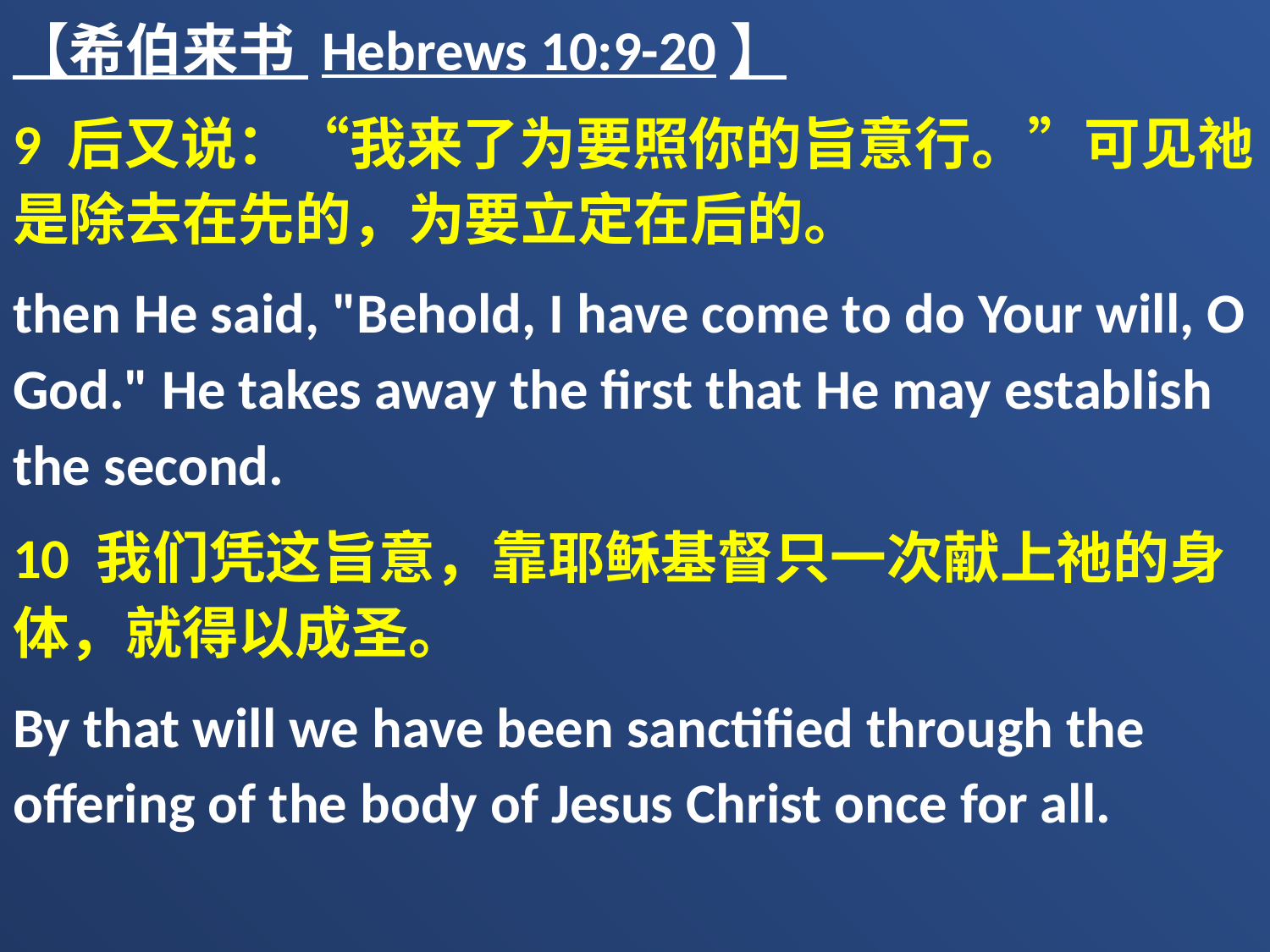

【希伯来书 Hebrews 10:9-20】
9 后又说：“我来了为要照你的旨意行。”可见祂是除去在先的，为要立定在后的。
then He said, "Behold, I have come to do Your will, O God." He takes away the first that He may establish the second.
10 我们凭这旨意，靠耶稣基督只一次献上祂的身体，就得以成圣。
By that will we have been sanctified through the offering of the body of Jesus Christ once for all.